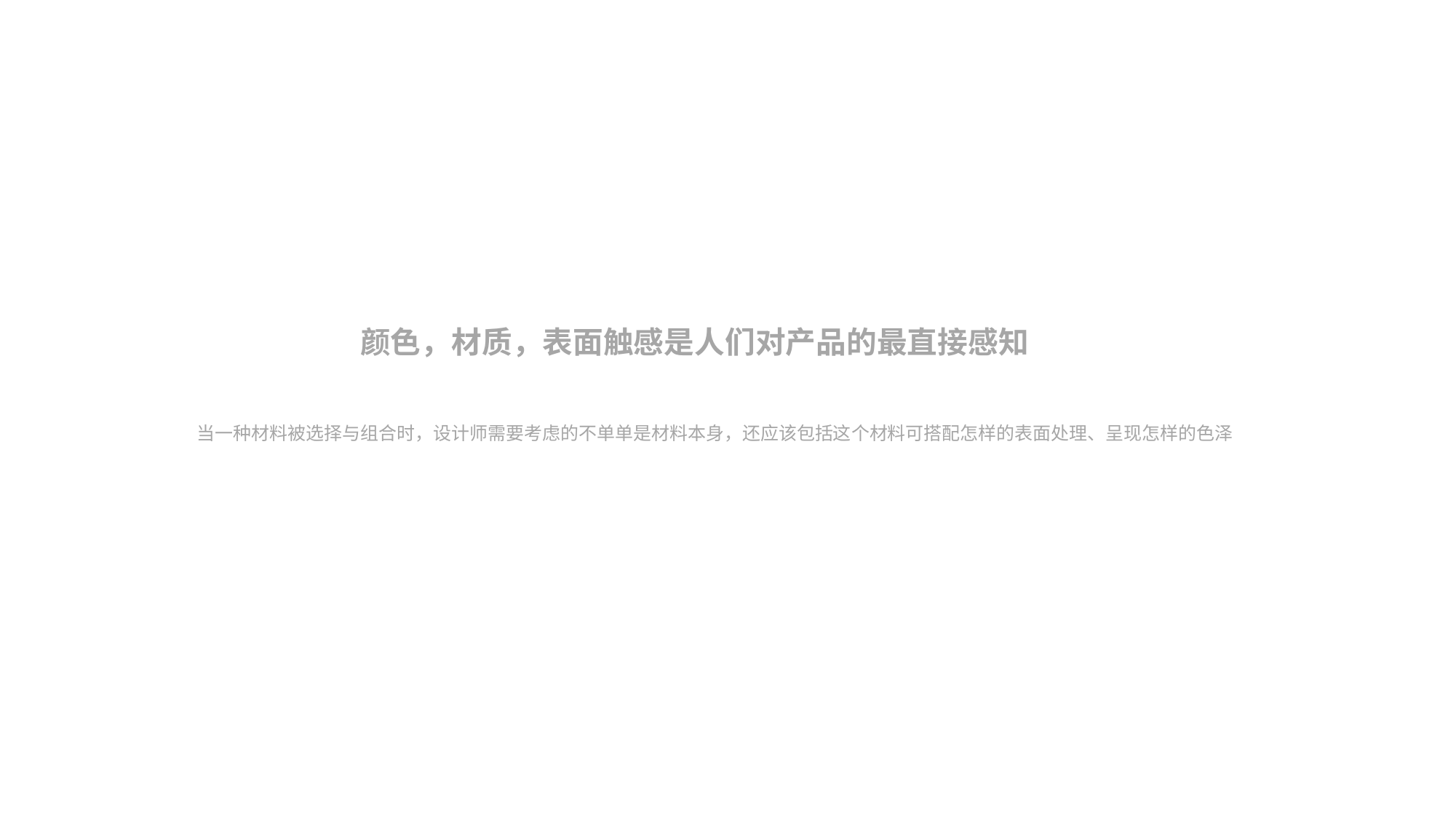

颜色，材质，表面触感是人们对产品的最直接感知
当一种材料被选择与组合时，设计师需要考虑的不单单是材料本身，还应该包括这个材料可搭配怎样的表面处理、呈现怎样的色泽